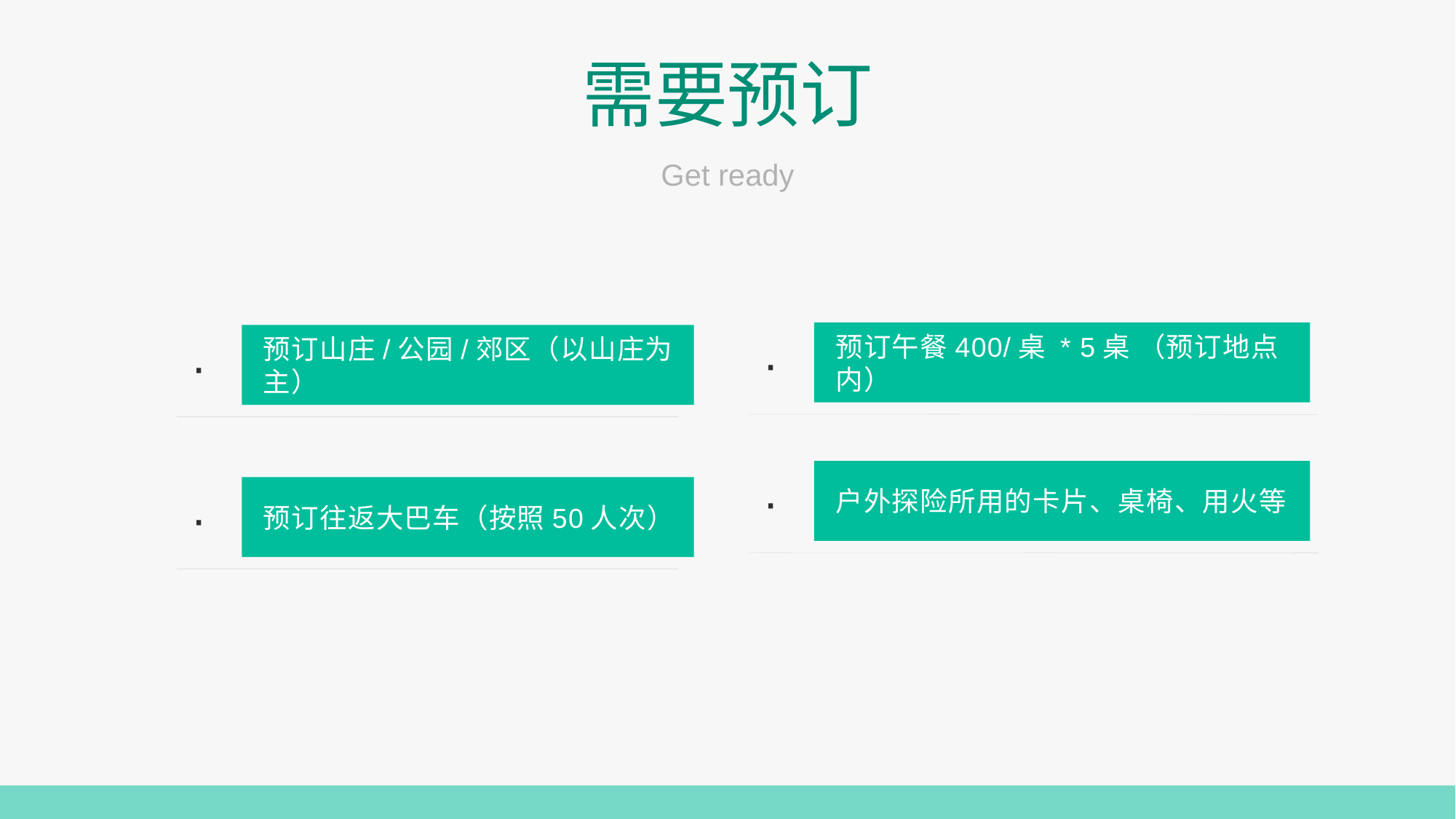

需要预订
Get ready
·
预订午餐400/桌 * 5桌 （预订地点内）
·
预订山庄/公园/郊区（以山庄为主）
·
户外探险所用的卡片、桌椅、用火等
·
预订往返大巴车（按照50人次）